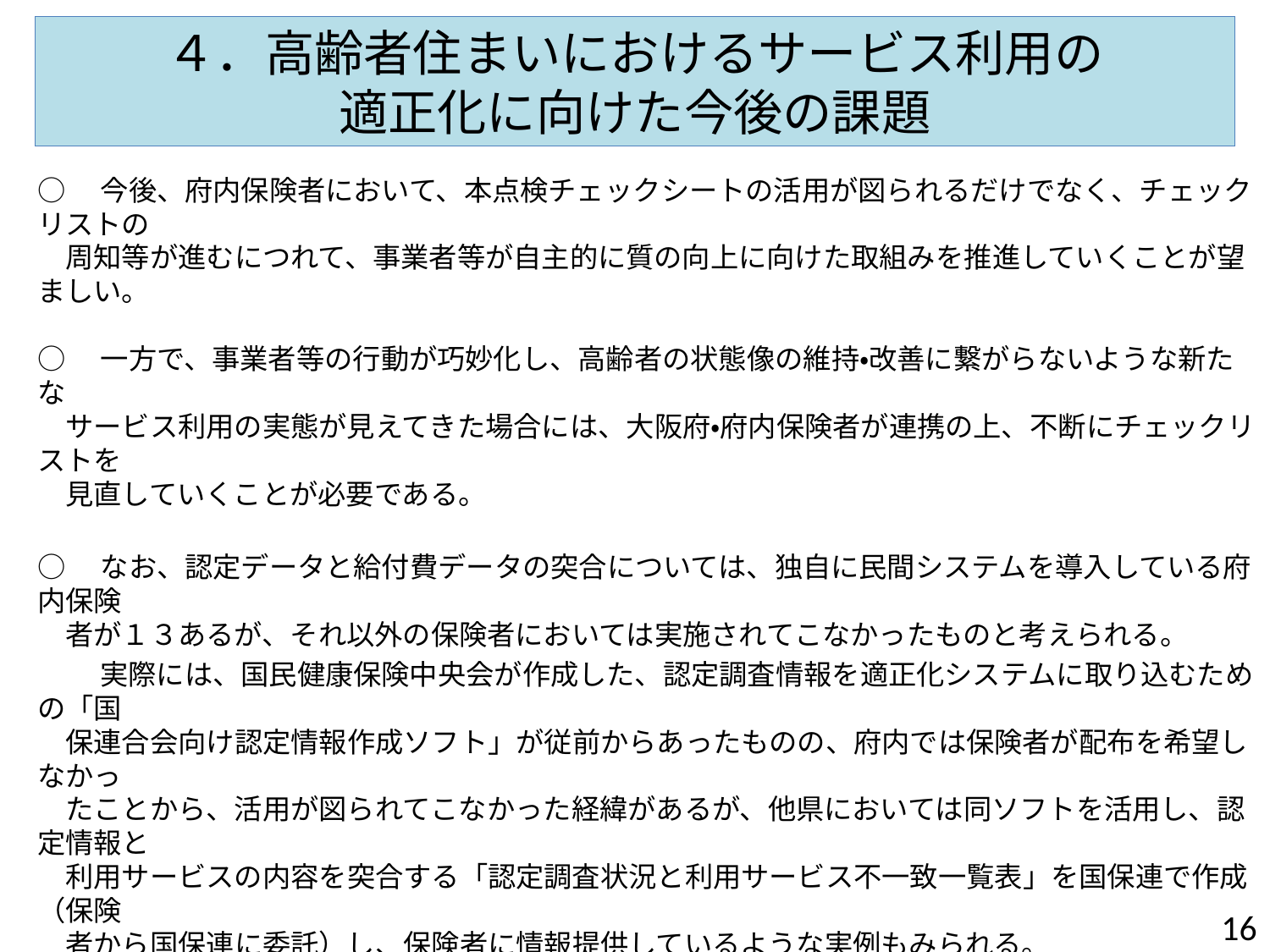

# ４．高齢者住まいにおけるサービス利用の 適正化に向けた今後の課題
○　今後、府内保険者において、本点検チェックシートの活用が図られるだけでなく、チェックリストの
　周知等が進むにつれて、事業者等が自主的に質の向上に向けた取組みを推進していくことが望ましい。

○　一方で、事業者等の行動が巧妙化し、高齢者の状態像の維持・改善に繋がらないような新たな
　サービス利用の実態が見えてきた場合には、大阪府・府内保険者が連携の上、不断にチェックリストを
　見直していくことが必要である。

○　なお、認定データと給付費データの突合については、独自に民間システムを導入している府内保険
　者が１３あるが、それ以外の保険者においては実施されてこなかったものと考えられる。
　　 実際には、国民健康保険中央会が作成した、認定調査情報を適正化システムに取り込むための「国
　保連合会向け認定情報作成ソフト」が従前からあったものの、府内では保険者が配布を希望しなかっ
　たことから、活用が図られてこなかった経緯があるが、他県においては同ソフトを活用し、認定情報と
　利用サービスの内容を突合する「認定調査状況と利用サービス不一致一覧表」を国保連で作成（保険
　者から国保連に委託）し、保険者に情報提供しているような実例もみられる。
　　 こうした実例や、平成３０年度から、「要介護認定データ」を国保連経由で国に提出することを義務付
   けられたという経緯等も踏まえ、高齢者住まいに限った議論ではないが、今後、大阪府において、認定
　情報を活用した新たな適正化策の枠組みの検討に向け、大阪府、府内保険者、国保連との議論（市町
　村ワーキングなど）を行っていく必要がある。
16